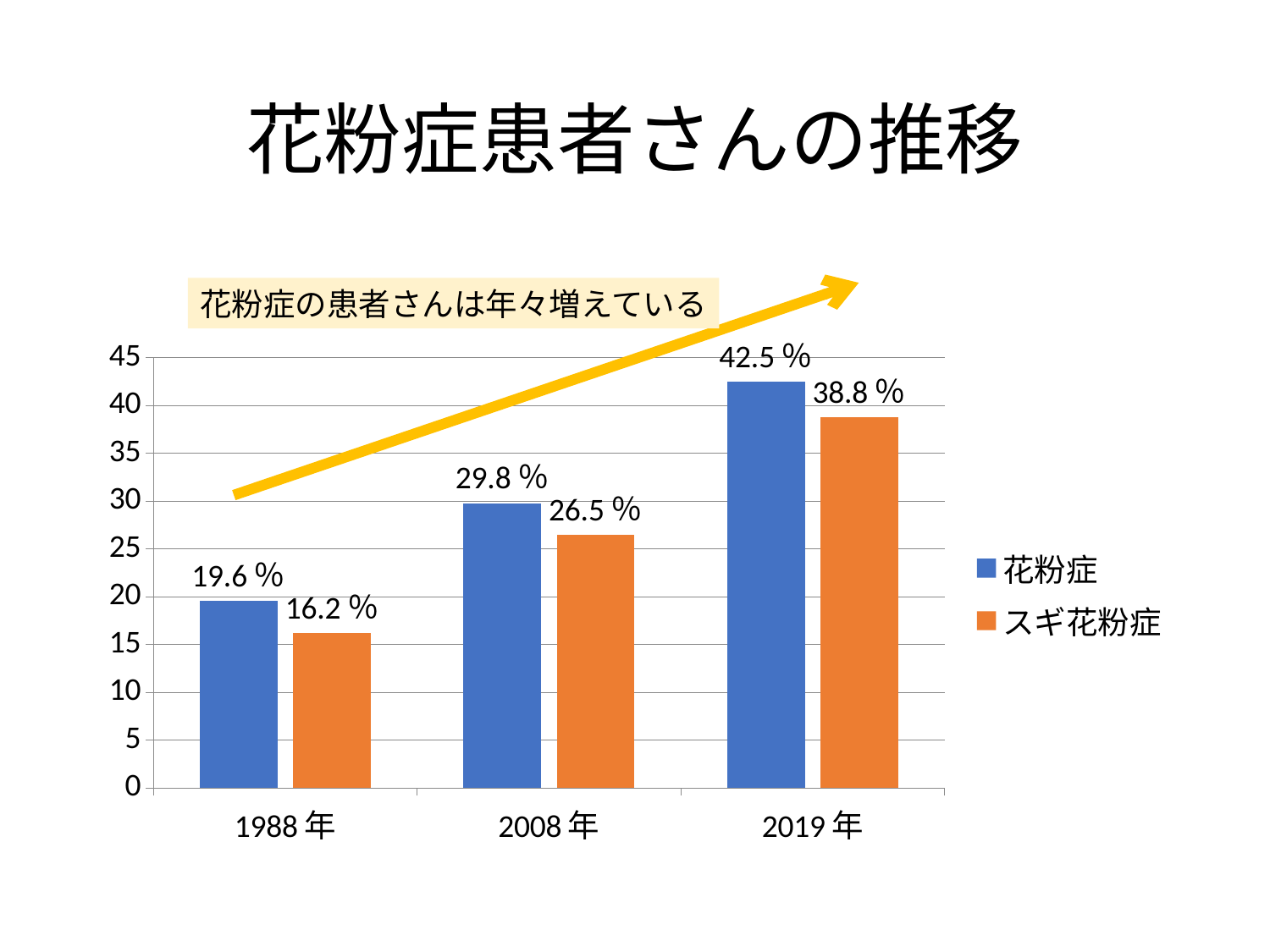

# 花粉症患者さんの推移
花粉症の患者さんは年々増えている

### Chart

| Category | 花粉症 | スギ花粉症 |
|---|---|---|
| 1988年 | 19.6 | 16.2 |
| 2008年 | 29.8 | 26.5 |
| 2019年 | 42.5 | 38.8 |